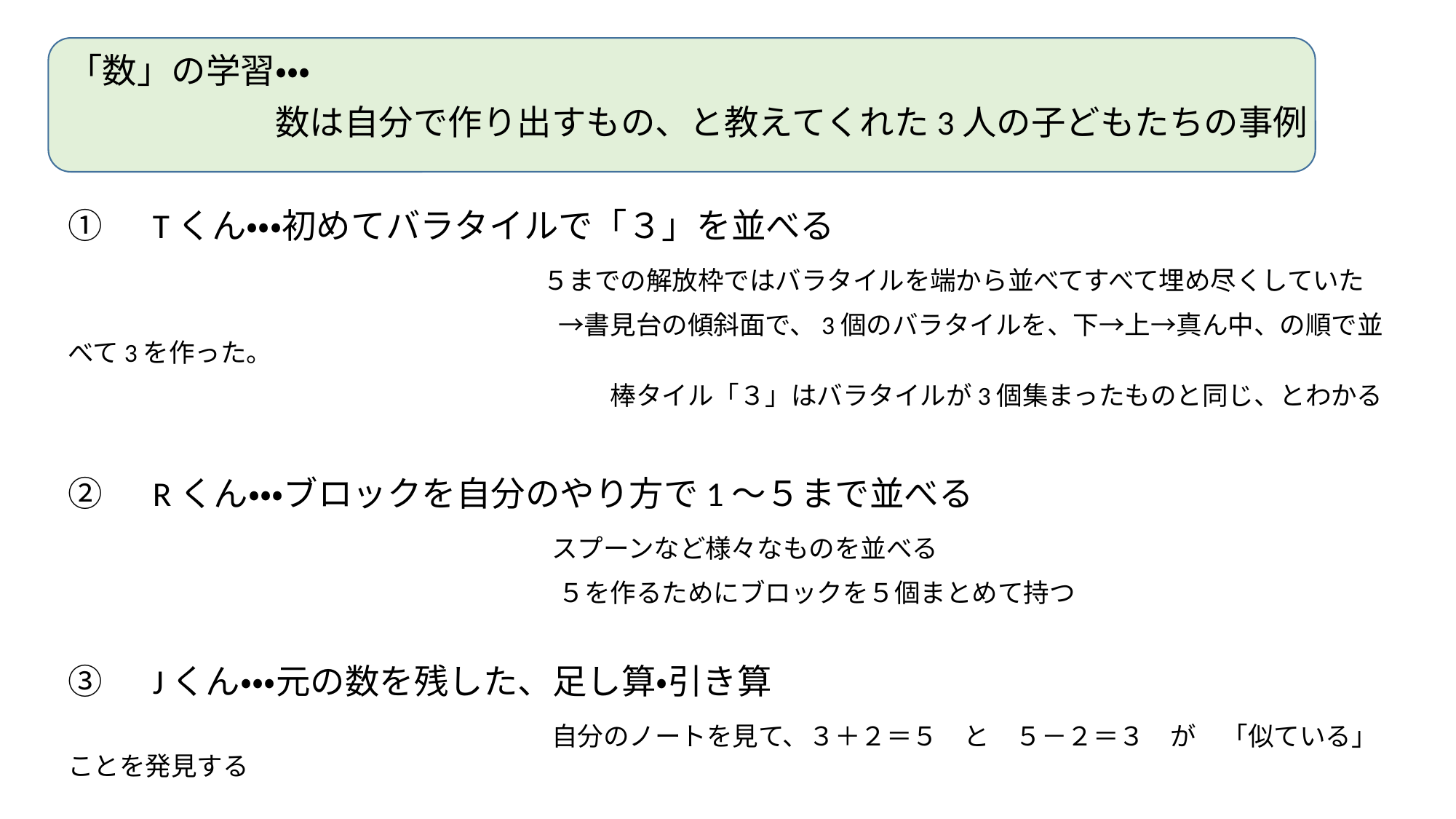

「数」の学習・・・
　　　　　　数は自分で作り出すもの、と教えてくれた3人の子どもたちの事例

①　Tくん・・・初めてバラタイルで「３」を並べる
　　　　　　　　　　　　　　５までの解放枠ではバラタイルを端から並べてすべて埋め尽くしていた
　　　　　　　　　　　　　　　　　　　→書見台の傾斜面で、3個のバラタイルを、下→上→真ん中、の順で並べて3を作った。
　　　　　　　　　　　　　　　　　　　　　棒タイル「３」はバラタイルが3個集まったものと同じ、とわかる

②　Rくん・・・ブロックを自分のやり方で1～５まで並べる
　　　　　　　　　　　　　　スプーンなど様々なものを並べる
　　　　　　　　　　　　　　　　　　　５を作るためにブロックを５個まとめて持つ

③　Jくん・・・元の数を残した、足し算・引き算
　　　　　　　　　　　　　　自分のノートを見て、３＋２＝５　と　５－２＝３　が　「似ている」ことを発見する